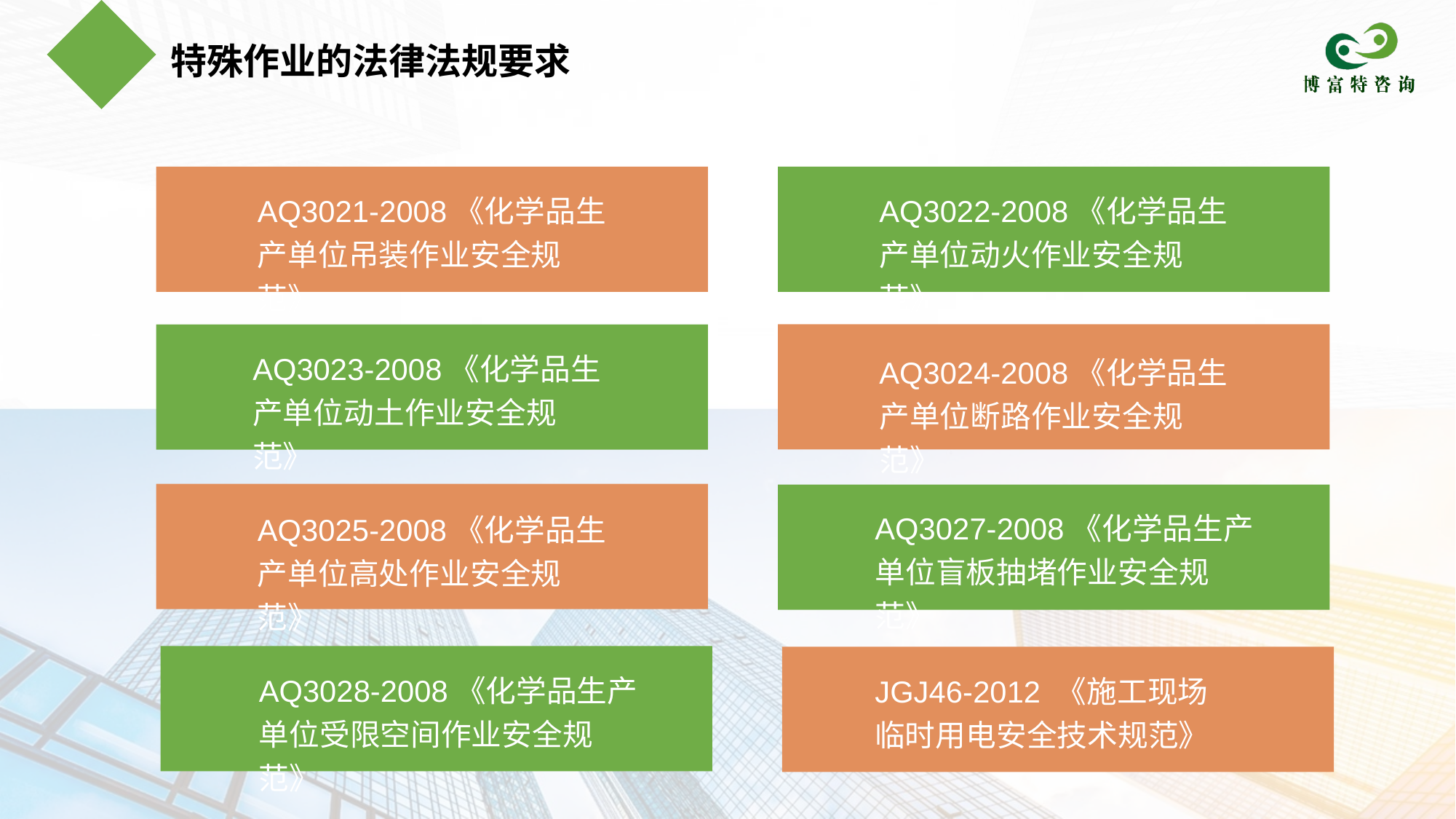

特殊作业的法律法规要求

AQ3021-2008《化学品生产单位吊装作业安全规范》
AQ3022-2008《化学品生产单位动火作业安全规范》

AQ3023-2008《化学品生产单位动土作业安全规范》
AQ3024-2008《化学品生产单位断路作业安全规范》

AQ3027-2008《化学品生产单位盲板抽堵作业安全规范》
AQ3025-2008《化学品生产单位高处作业安全规范》

AQ3028-2008《化学品生产单位受限空间作业安全规范》
JGJ46-2012 《施工现场临时用电安全技术规范》